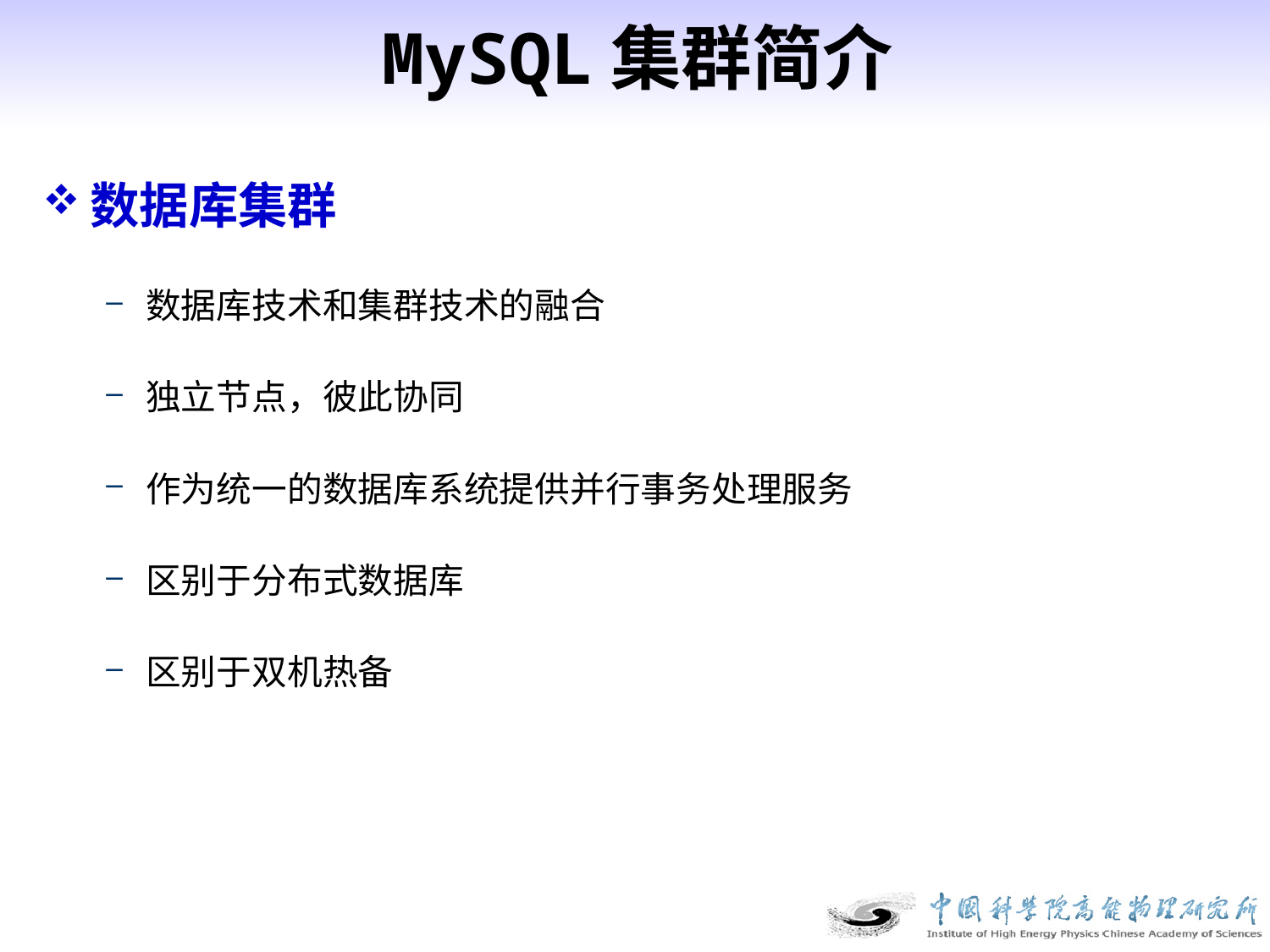

# MySQL集群简介
数据库集群
数据库技术和集群技术的融合
独立节点，彼此协同
作为统一的数据库系统提供并行事务处理服务
区别于分布式数据库
区别于双机热备